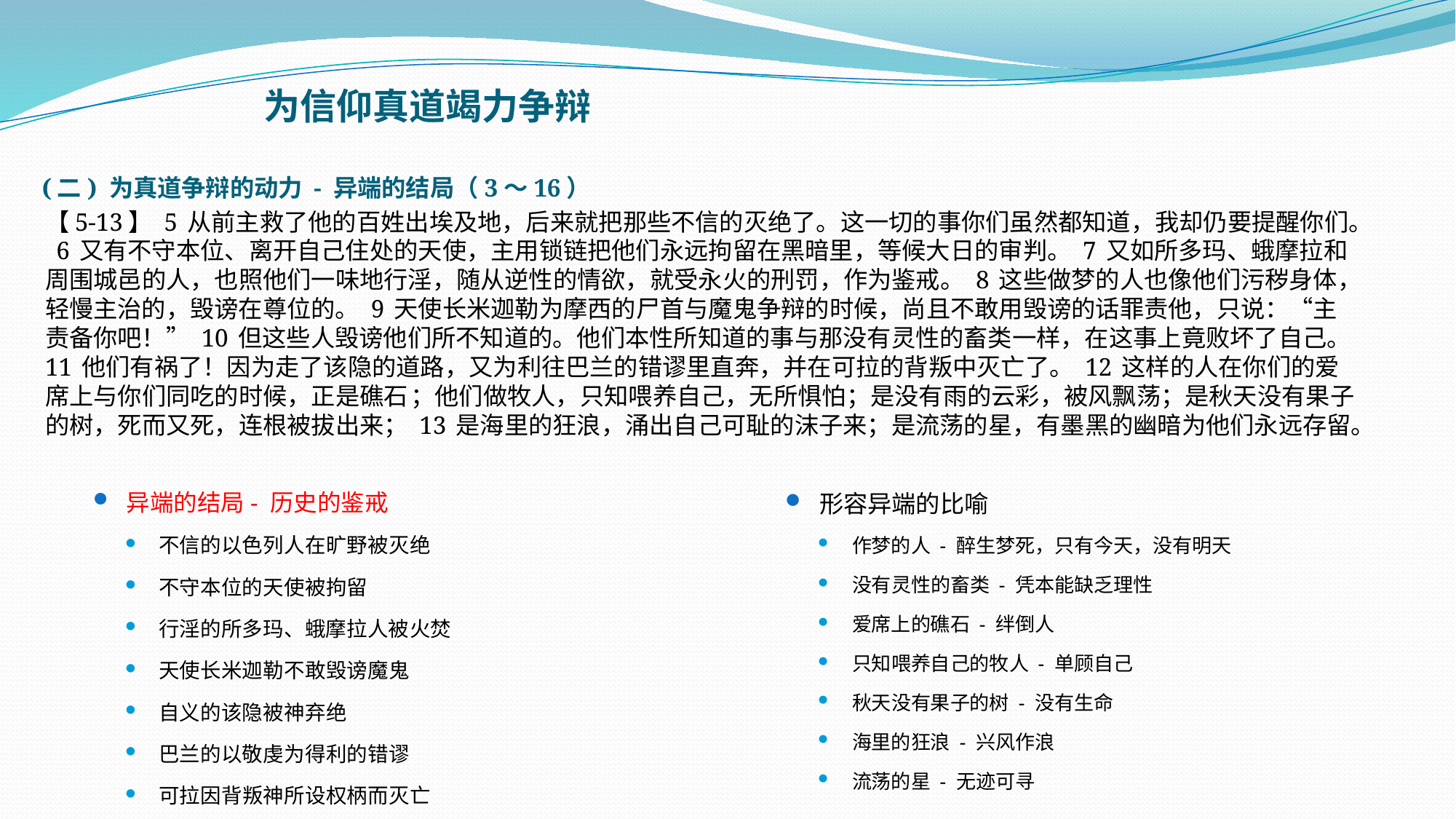

# 为信仰真道竭力争辩
(二) 为真道争辩的动力 - 异端的结局（3～16）
【5-13】 5 从前主救了他的百姓出埃及地，后来就把那些不信的灭绝了。这一切的事你们虽然都知道，我却仍要提醒你们。 6 又有不守本位、离开自己住处的天使，主用锁链把他们永远拘留在黑暗里，等候大日的审判。 7 又如所多玛、蛾摩拉和周围城邑的人，也照他们一味地行淫，随从逆性的情欲，就受永火的刑罚，作为鉴戒。 8 这些做梦的人也像他们污秽身体，轻慢主治的，毁谤在尊位的。 9 天使长米迦勒为摩西的尸首与魔鬼争辩的时候，尚且不敢用毁谤的话罪责他，只说：“主责备你吧！” 10 但这些人毁谤他们所不知道的。他们本性所知道的事与那没有灵性的畜类一样，在这事上竟败坏了自己。 11 他们有祸了！因为走了该隐的道路，又为利往巴兰的错谬里直奔，并在可拉的背叛中灭亡了。 12 这样的人在你们的爱席上与你们同吃的时候，正是礁石 ；他们做牧人，只知喂养自己，无所惧怕；是没有雨的云彩，被风飘荡；是秋天没有果子的树，死而又死，连根被拔出来； 13 是海里的狂浪，涌出自己可耻的沫子来；是流荡的星，有墨黑的幽暗为他们永远存留。

异端的结局- 历史的鉴戒
不信的以色列人在旷野被灭绝
不守本位的天使被拘留
行淫的所多玛、蛾摩拉人被火焚
天使长米迦勒不敢毁谤魔鬼
自义的该隐被神弃绝
巴兰的以敬虔为得利的错谬
可拉因背叛神所设权柄而灭亡
形容异端的比喻
作梦的人 - 醉生梦死，只有今天，没有明天
没有灵性的畜类 - 凭本能缺乏理性
爱席上的礁石 - 绊倒人
只知喂养自己的牧人 - 单顾自己
秋天没有果子的树 - 没有生命
海里的狂浪 - 兴风作浪
流荡的星 - 无迹可寻